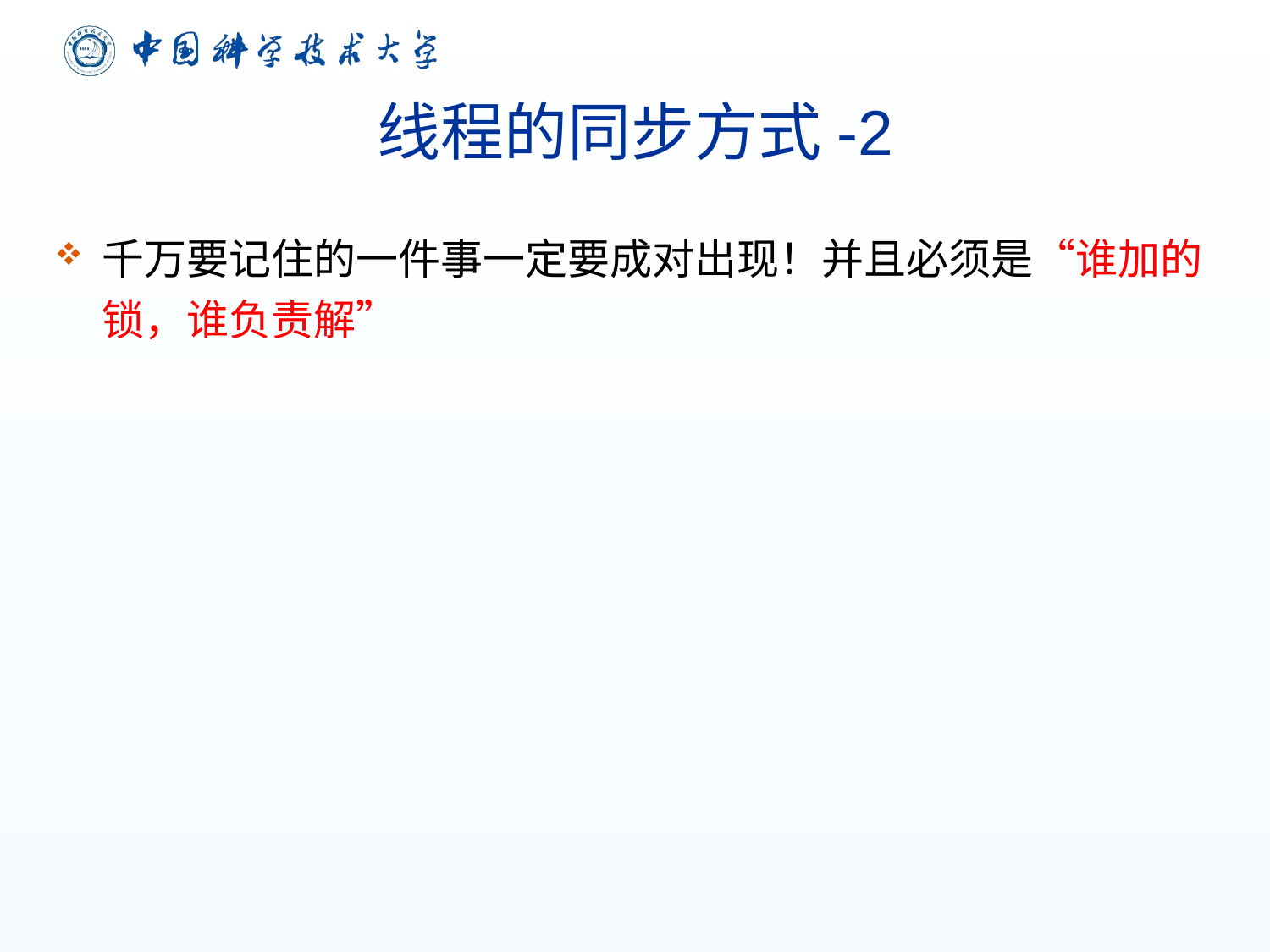

# 线程的同步方式-2
千万要记住的一件事一定要成对出现！并且必须是“谁加的锁，谁负责解”